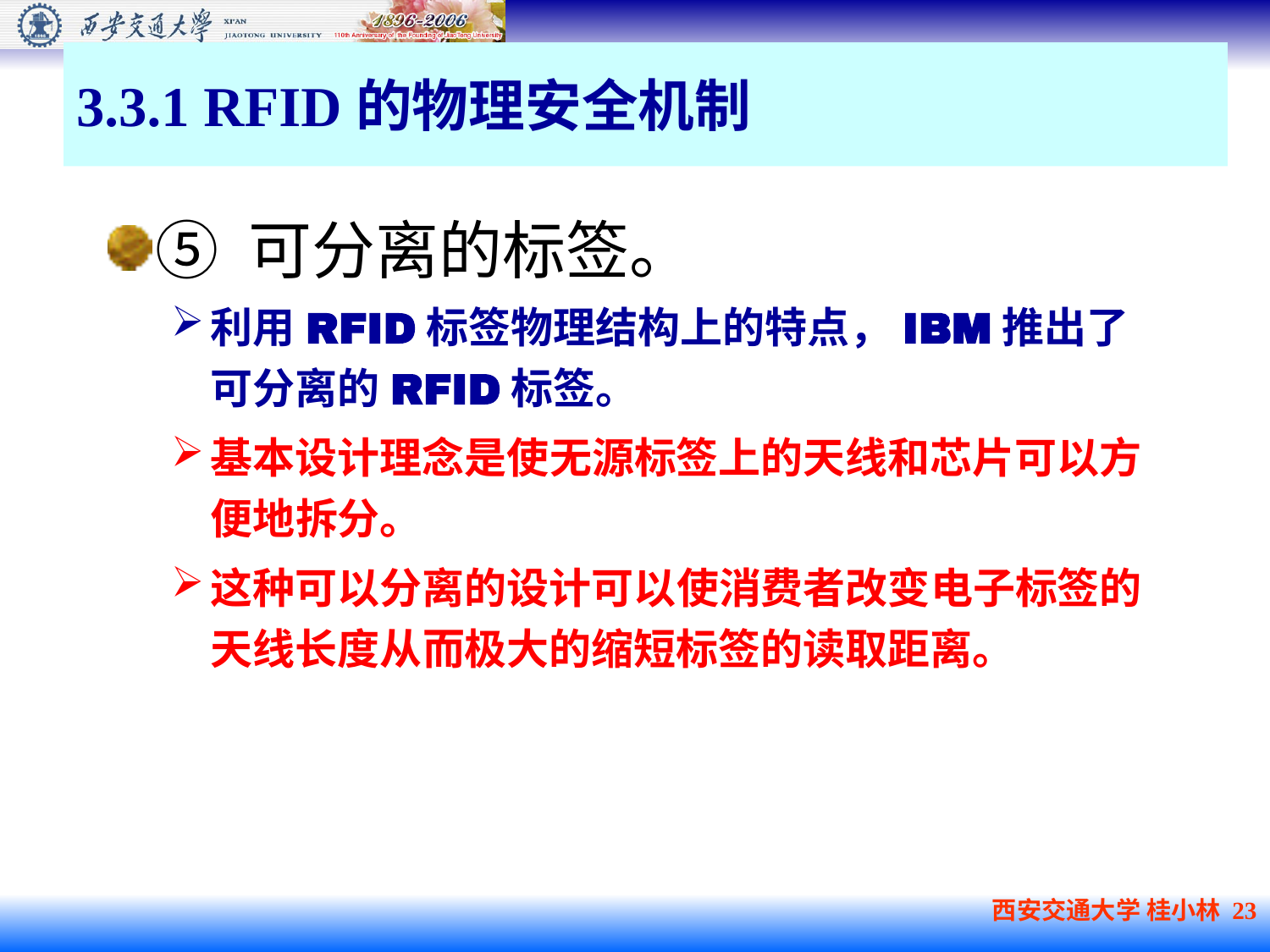

# 3.3.1 RFID的物理安全机制
⑤ 可分离的标签。
利用RFID标签物理结构上的特点，IBM推出了可分离的RFID标签。
基本设计理念是使无源标签上的天线和芯片可以方便地拆分。
这种可以分离的设计可以使消费者改变电子标签的天线长度从而极大的缩短标签的读取距离。
西安交通大学 桂小林 23